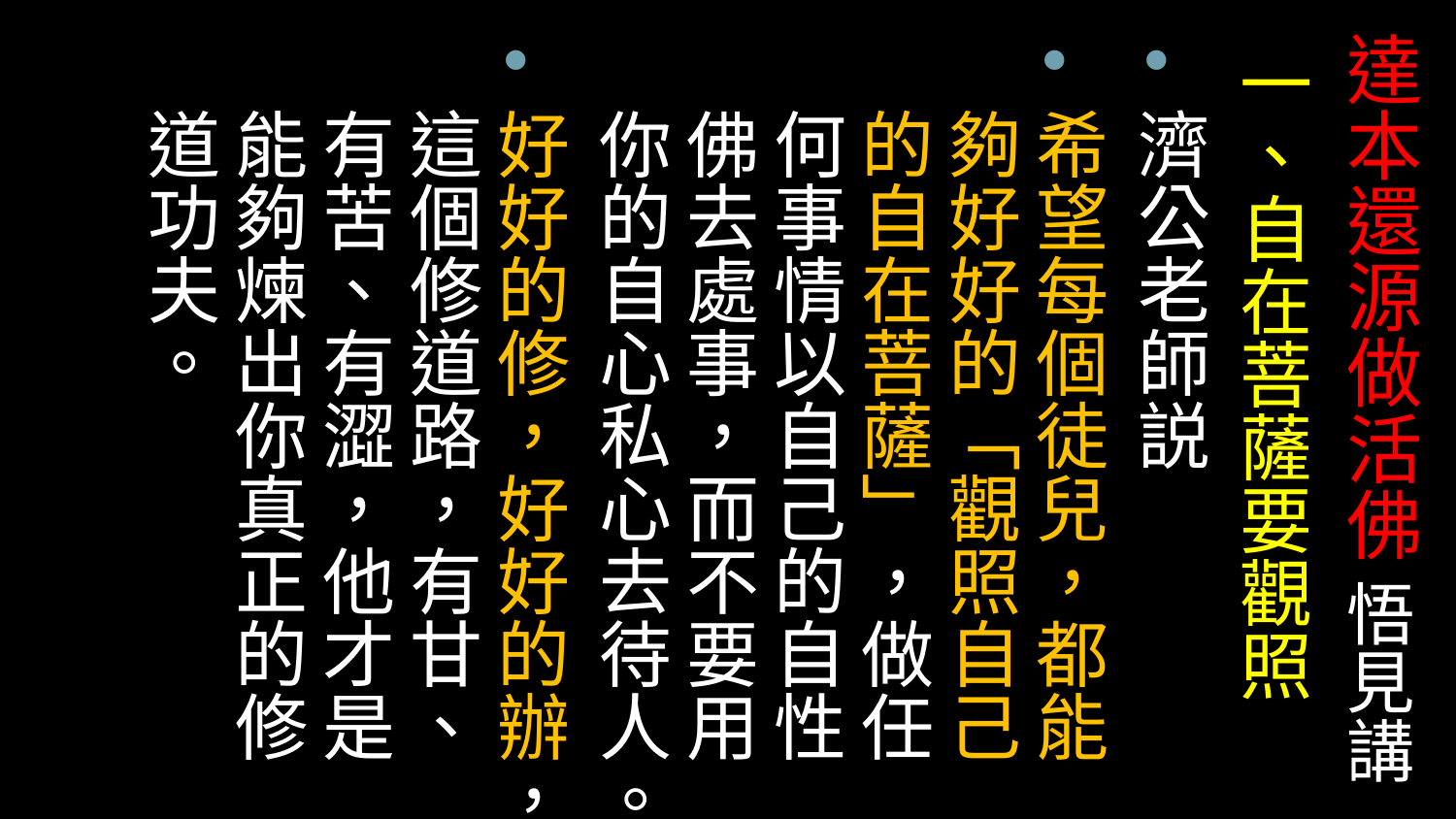

# 達本還源做活佛 悟見講
一、自在菩薩要觀照
濟公老師説
希望每個徒兒，都能夠好好的「觀照自己的自在菩薩」，做任何事情以自己的自性佛去處事，而不要用你的自心私心去待人。
好好的修，好好的辦，這個修道路，有甘、有苦、有澀，他才是能夠煉出你真正的修道功夫。